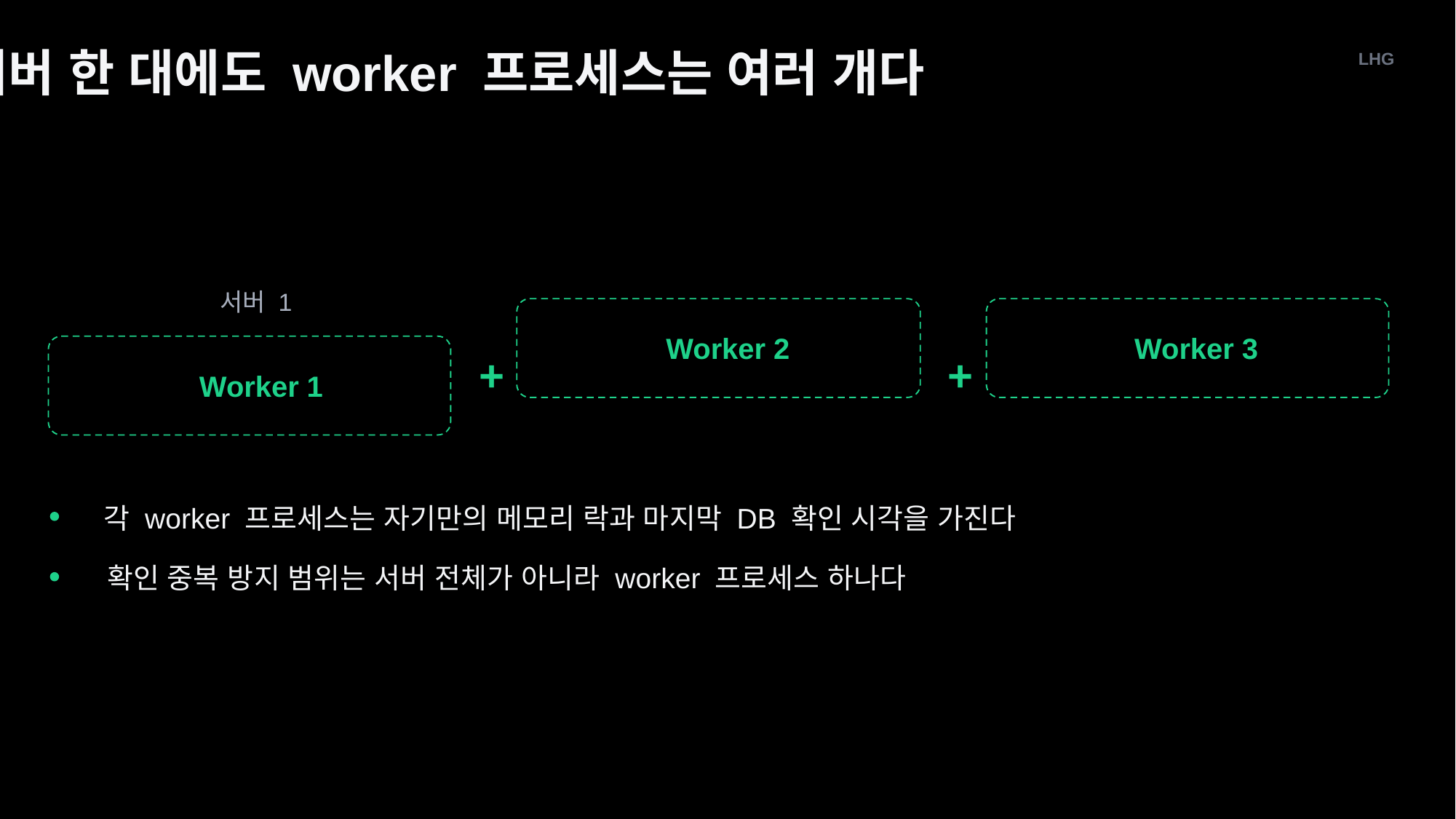

서버 한 대에도 worker 프로세스는 여러 개다
LHG
서버 1

Worker 2
Worker 3

+
+
Worker 1

각 worker 프로세스는 자기만의 메모리 락과 마지막 DB 확인 시각을 가진다

확인 중복 방지 범위는 서버 전체가 아니라 worker 프로세스 하나다